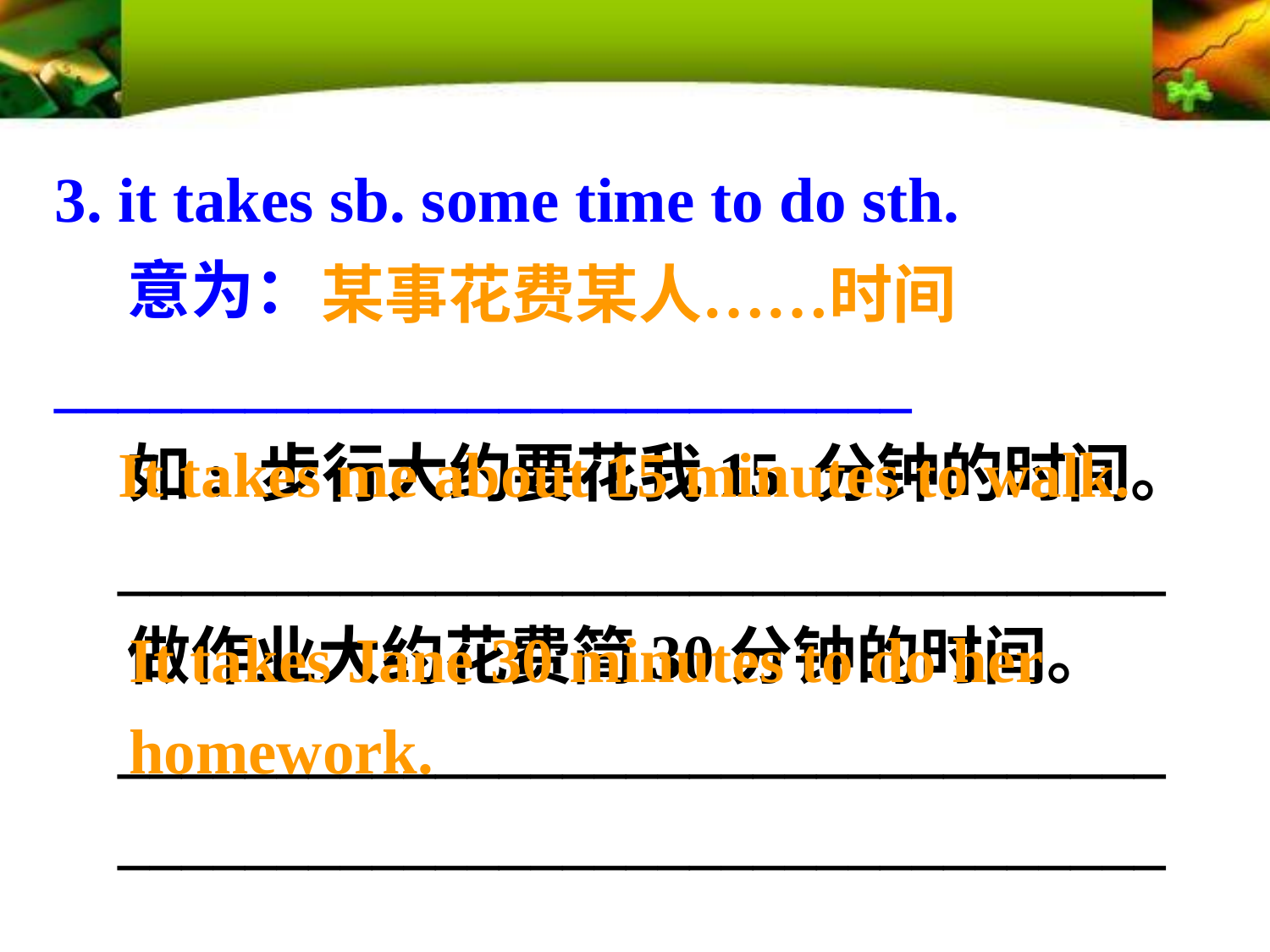

3. it takes sb. some time to do sth.
    意为：___________________________
    如: 步行大约要花我15 分钟的时间。
    _________________________________
    做作业大约花费简30分钟的时间。
    _________________________________
    _________________________________
某事花费某人……时间
It takes me about 15 minutes to walk.
It takes Jane 30 minutes to do her homework.